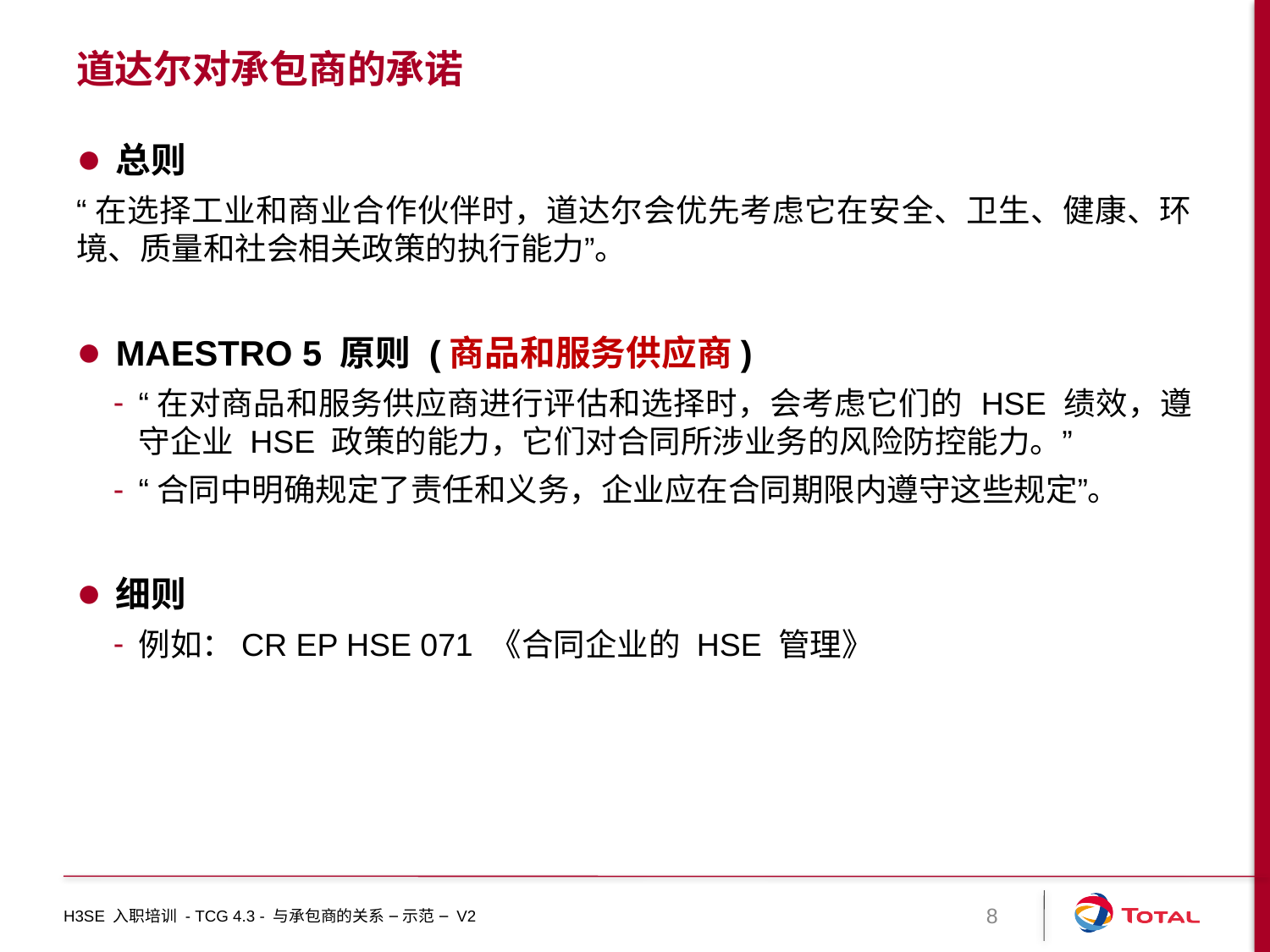

# 道达尔对承包商的承诺
总则
“在选择工业和商业合作伙伴时，道达尔会优先考虑它在安全、卫生、健康、环境、质量和社会相关政策的执行能力”。

MAESTRO 5 原则 (商品和服务供应商)
“在对商品和服务供应商进行评估和选择时，会考虑它们的 HSE 绩效，遵守企业 HSE 政策的能力，它们对合同所涉业务的风险防控能力。”
“合同中明确规定了责任和义务，企业应在合同期限内遵守这些规定”。

细则
例如：CR EP HSE 071 《合同企业的 HSE 管理》
H3SE 入职培训 - TCG 4.3 - 与承包商的关系 – 示范 – V2
8